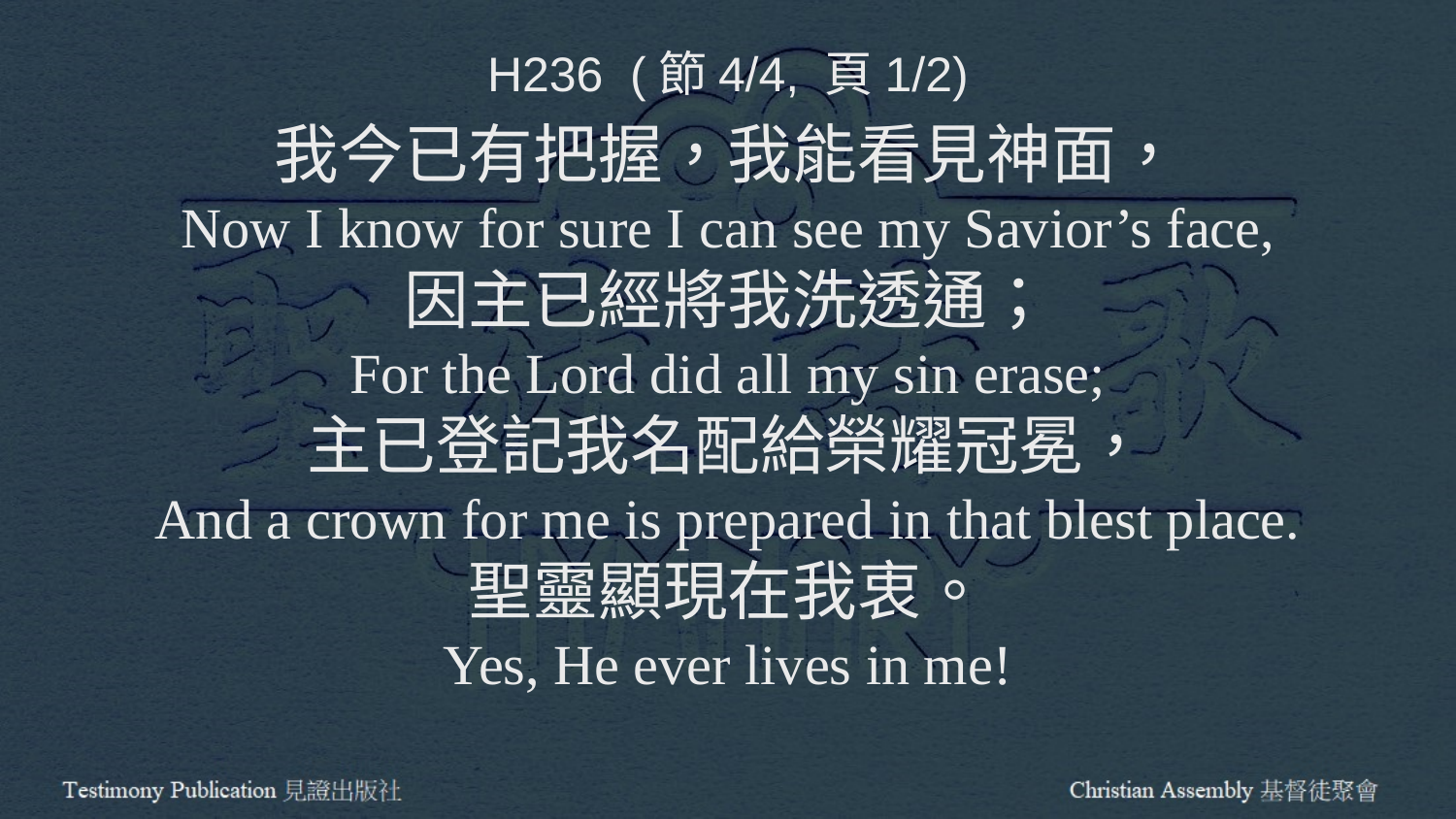

H236  (節4/4, 頁1/2)
我今已有把握，我能看見神面，
Now I know for sure I can see my Savior’s face,
因主已經將我洗透通；
For the Lord did all my sin erase;
主已登記我名配給榮耀冠冕，
And a crown for me is prepared in that blest place.
聖靈顯現在我衷。
Yes, He ever lives in me!